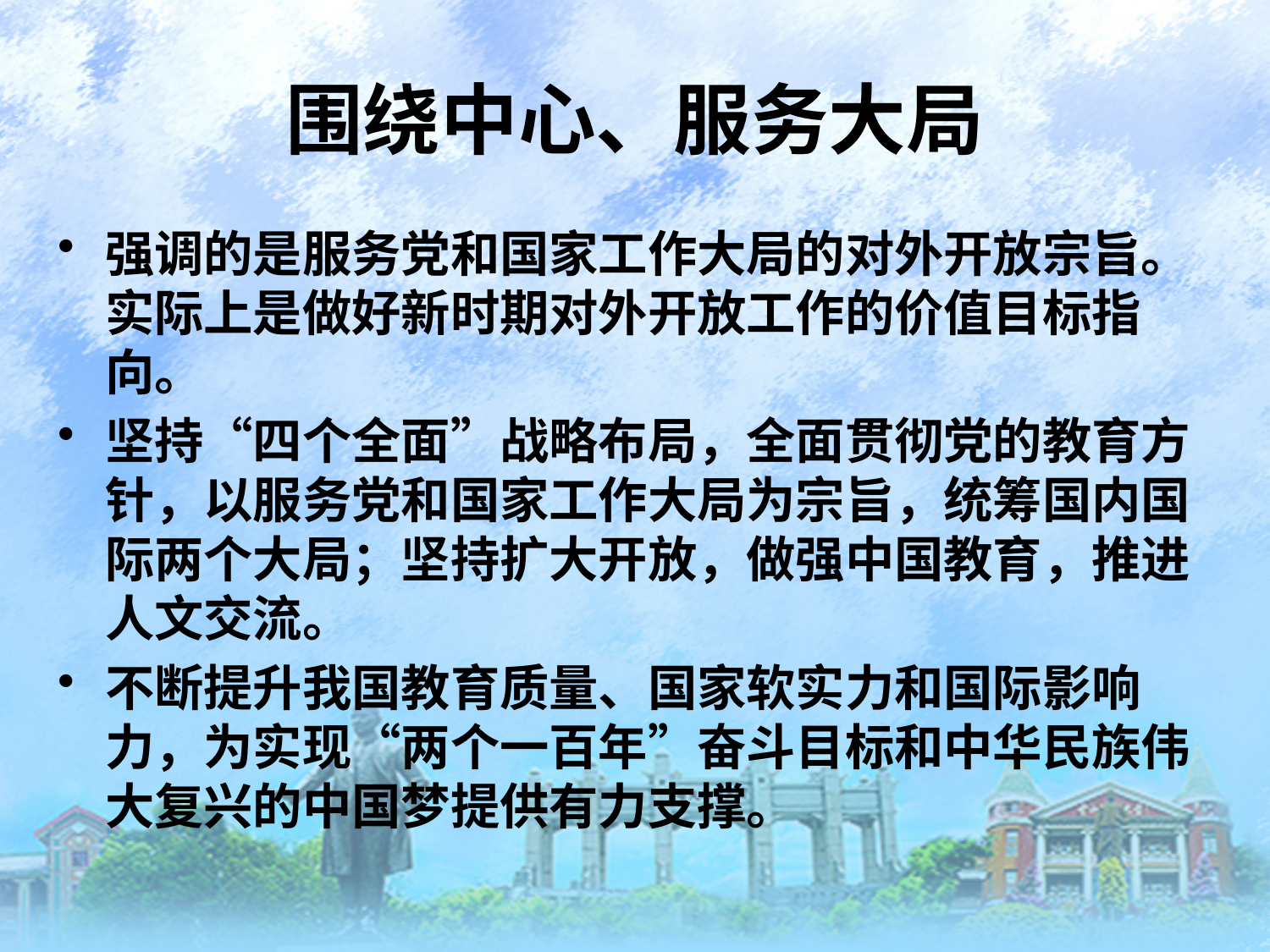

# 围绕中心、服务大局
强调的是服务党和国家工作大局的对外开放宗旨。实际上是做好新时期对外开放工作的价值目标指向。
坚持“四个全面”战略布局，全面贯彻党的教育方针，以服务党和国家工作大局为宗旨，统筹国内国际两个大局；坚持扩大开放，做强中国教育，推进人文交流。
不断提升我国教育质量、国家软实力和国际影响力，为实现“两个一百年”奋斗目标和中华民族伟大复兴的中国梦提供有力支撑。